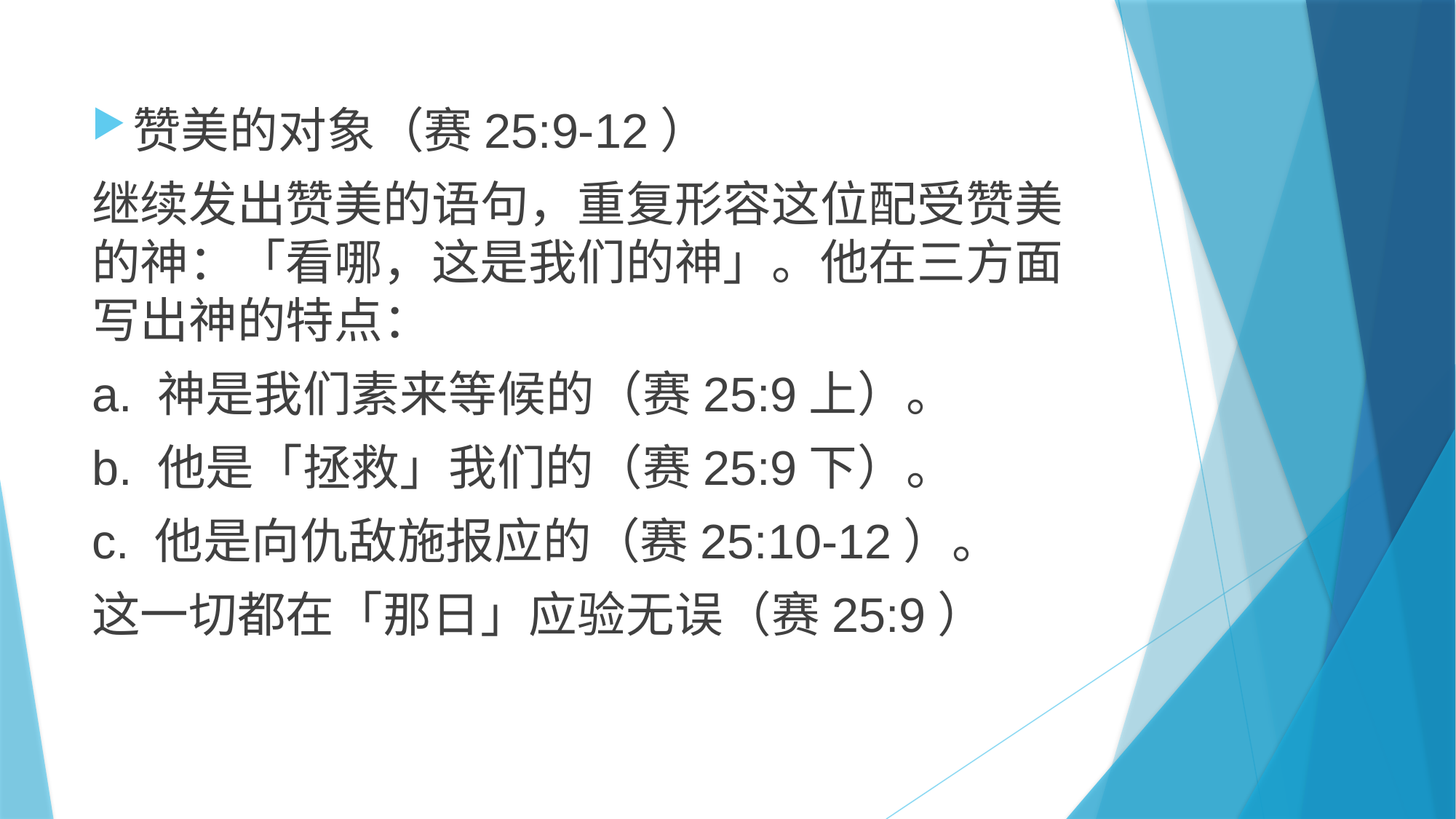

赞美的对象（赛25:9-12）
继续发出赞美的语句，重复形容这位配受赞美的神：「看哪，这是我们的神」。他在三方面写出神的特点：
a. 神是我们素来等候的（赛25:9上）。
b. 他是「拯救」我们的（赛25:9下）。
c. 他是向仇敌施报应的（赛25:10-12）。
这一切都在「那日」应验无误（赛25:9）